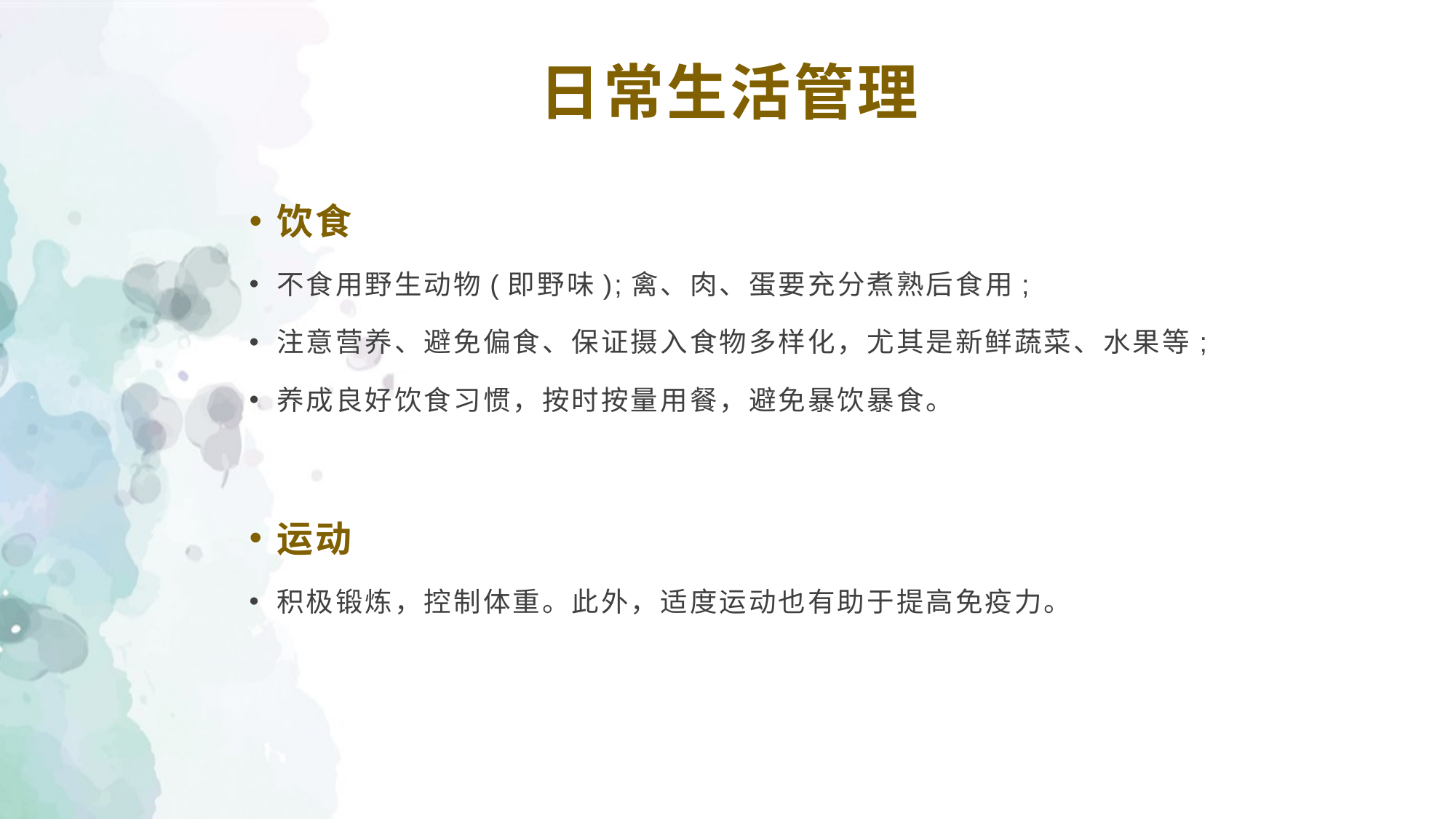

# 日常生活管理

饮食
不食用野生动物(即野味);禽、肉、蛋要充分煮熟后食用;
注意营养、避免偏食、保证摄入食物多样化，尤其是新鲜蔬菜、水果等;
养成良好饮食习惯，按时按量用餐，避免暴饮暴食。

运动
积极锻炼，控制体重。此外，适度运动也有助于提高免疫力。